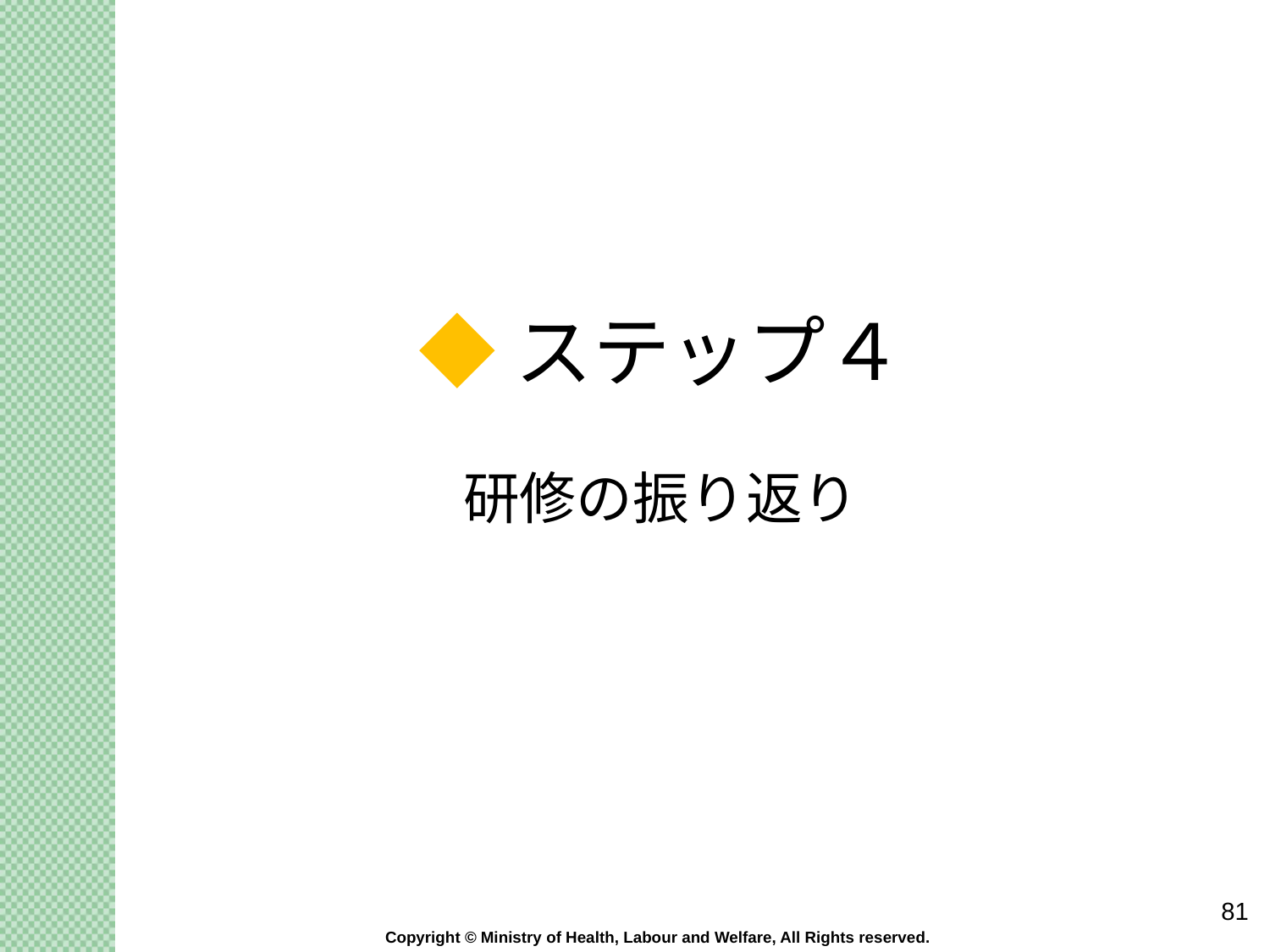

# ◆ステップ４ 研修の振り返り
81
Copyright © Ministry of Health, Labour and Welfare, All Rights reserved.